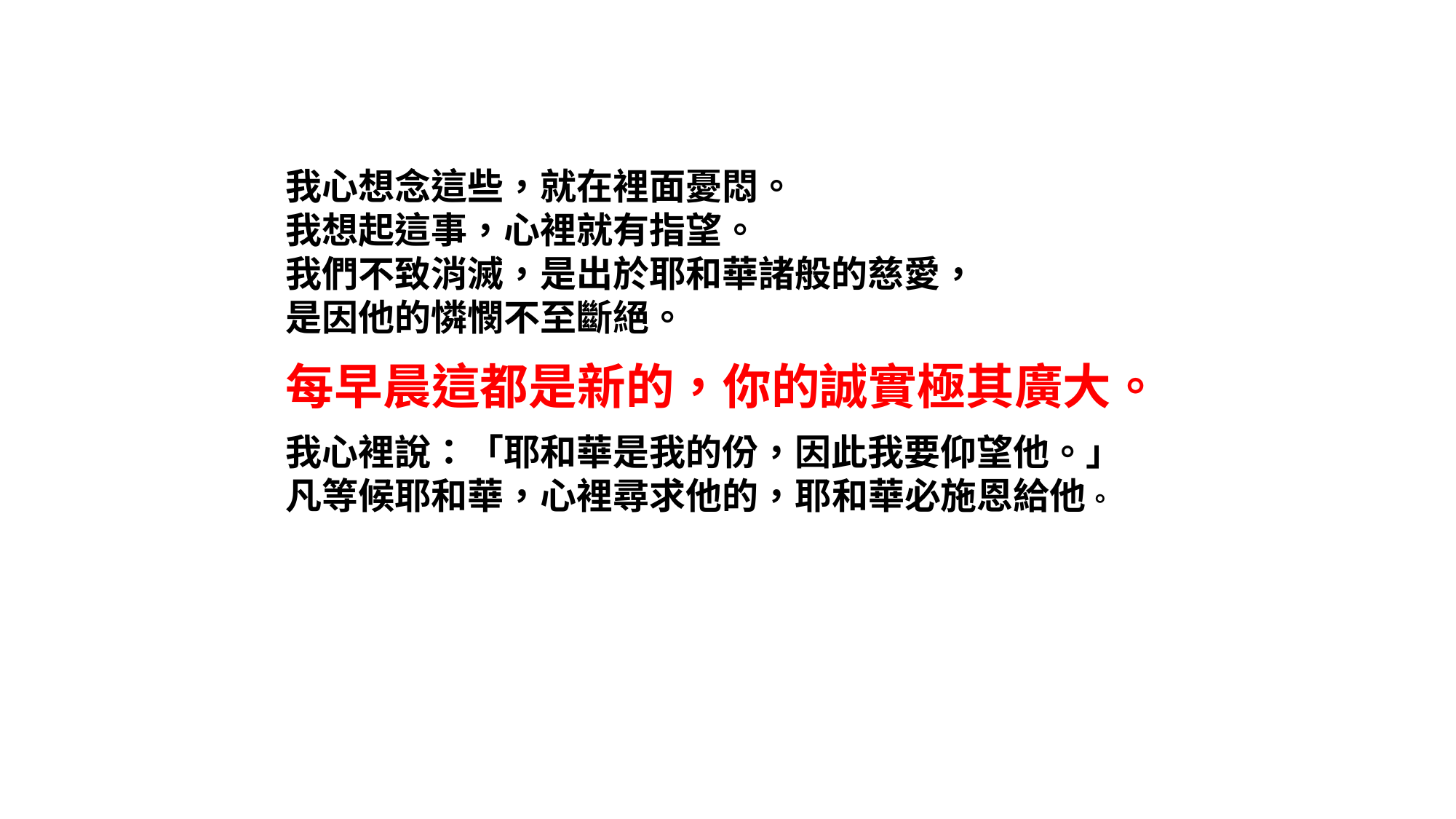

我心想念這些，就在裡面憂悶。
我想起這事，心裡就有指望。
我們不致消滅，是出於耶和華諸般的慈愛，
是因他的憐憫不至斷絕。

每早晨這都是新的，你的誠實極其廣大。

我心裡說：「耶和華是我的份，因此我要仰望他。」
凡等候耶和華，心裡尋求他的，耶和華必施恩給他。